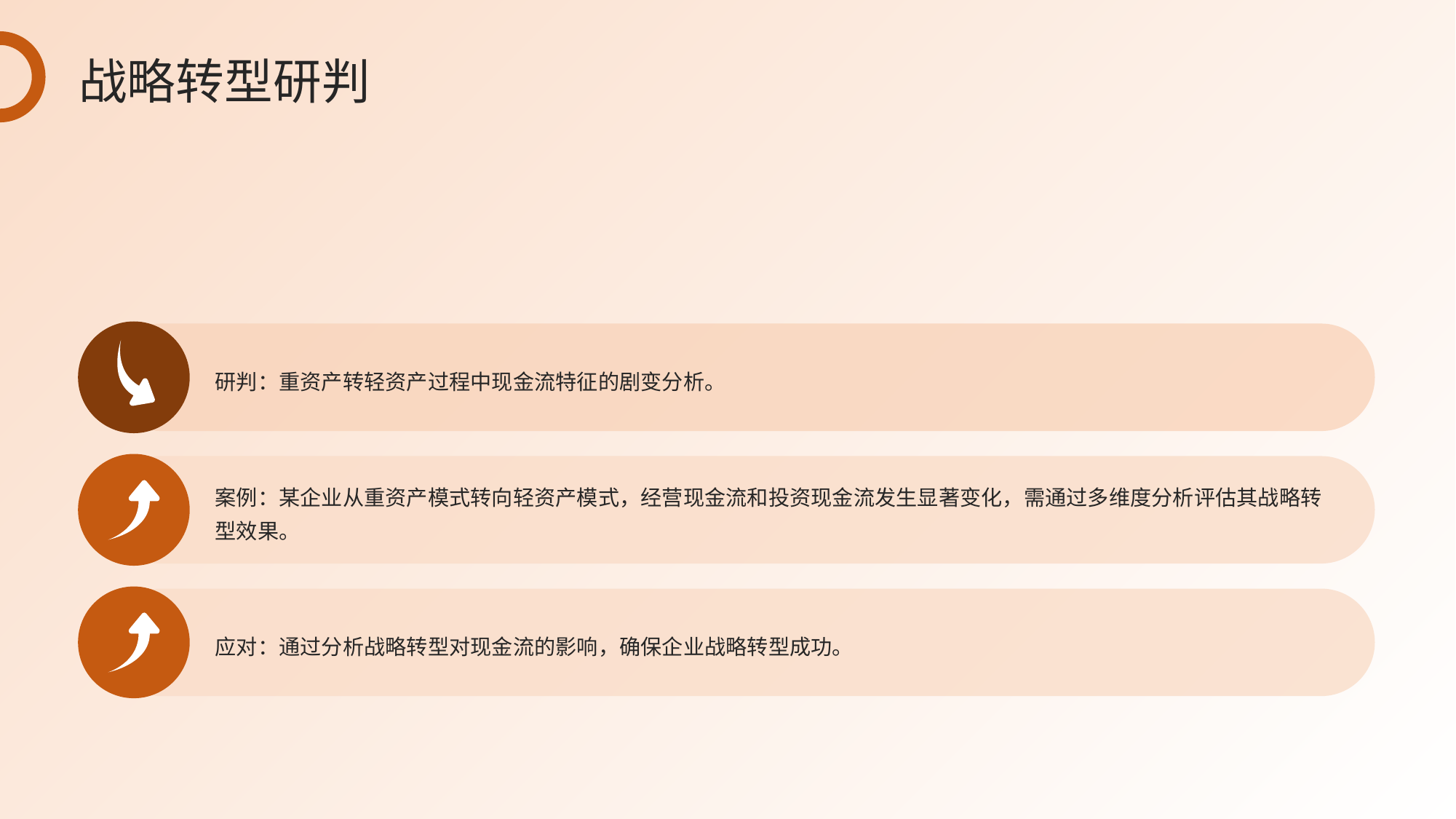

战略转型研判

研判：重资产转轻资产过程中现金流特征的剧变分析。

案例：某企业从重资产模式转向轻资产模式，经营现金流和投资现金流发生显著变化，需通过多维度分析评估其战略转型效果。

应对：通过分析战略转型对现金流的影响，确保企业战略转型成功。